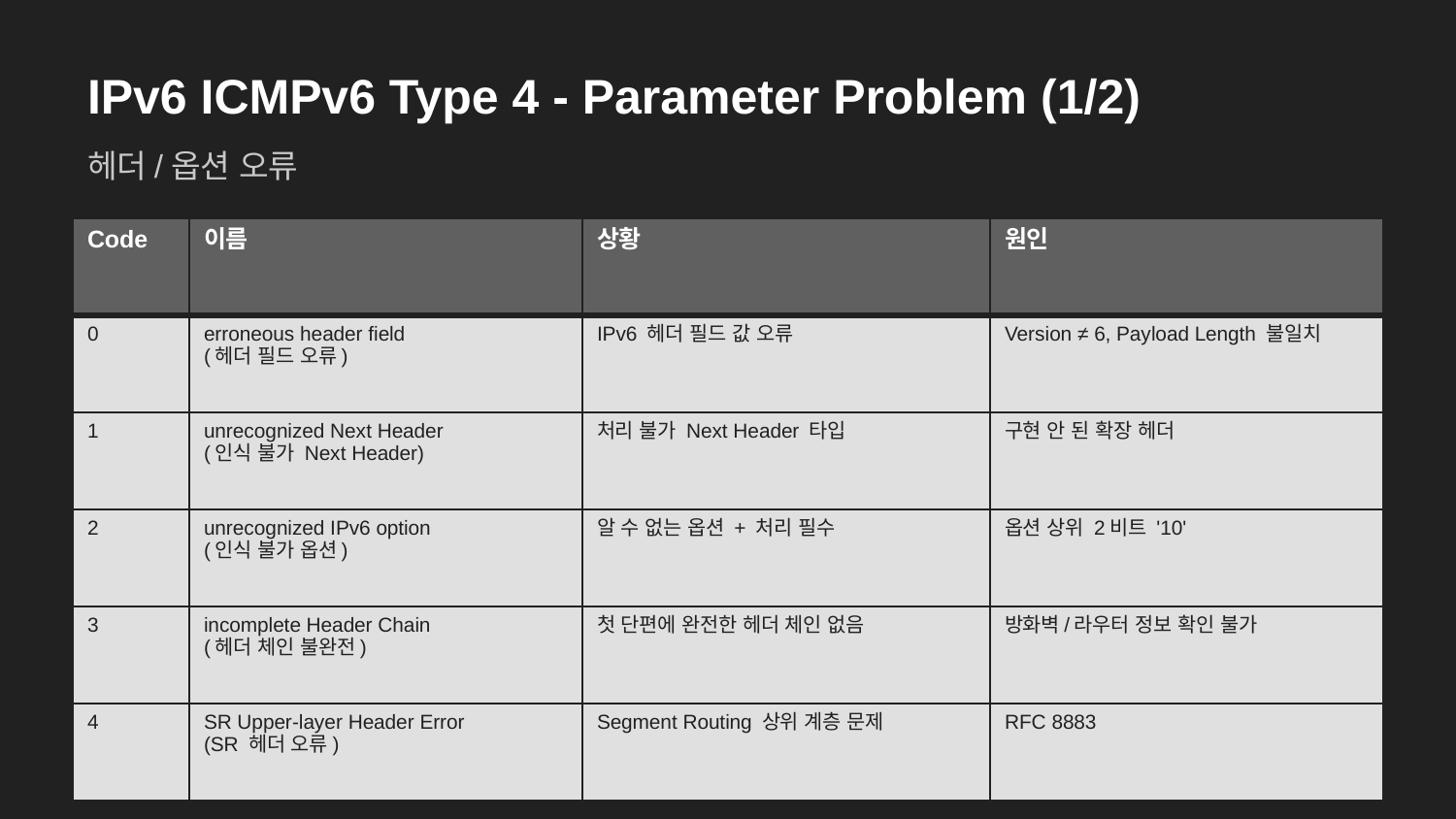

IPv6 ICMPv6 Type 4 - Parameter Problem (1/2)
헤더/옵션 오류
| Code | 이름 | 상황 | 원인 |
| --- | --- | --- | --- |
| 0 | erroneous header field (헤더 필드 오류) | IPv6 헤더 필드 값 오류 | Version ≠ 6, Payload Length 불일치 |
| 1 | unrecognized Next Header (인식 불가 Next Header) | 처리 불가 Next Header 타입 | 구현 안 된 확장 헤더 |
| 2 | unrecognized IPv6 option (인식 불가 옵션) | 알 수 없는 옵션 + 처리 필수 | 옵션 상위 2비트 '10' |
| 3 | incomplete Header Chain (헤더 체인 불완전) | 첫 단편에 완전한 헤더 체인 없음 | 방화벽/라우터 정보 확인 불가 |
| 4 | SR Upper-layer Header Error (SR 헤더 오류) | Segment Routing 상위 계층 문제 | RFC 8883 |